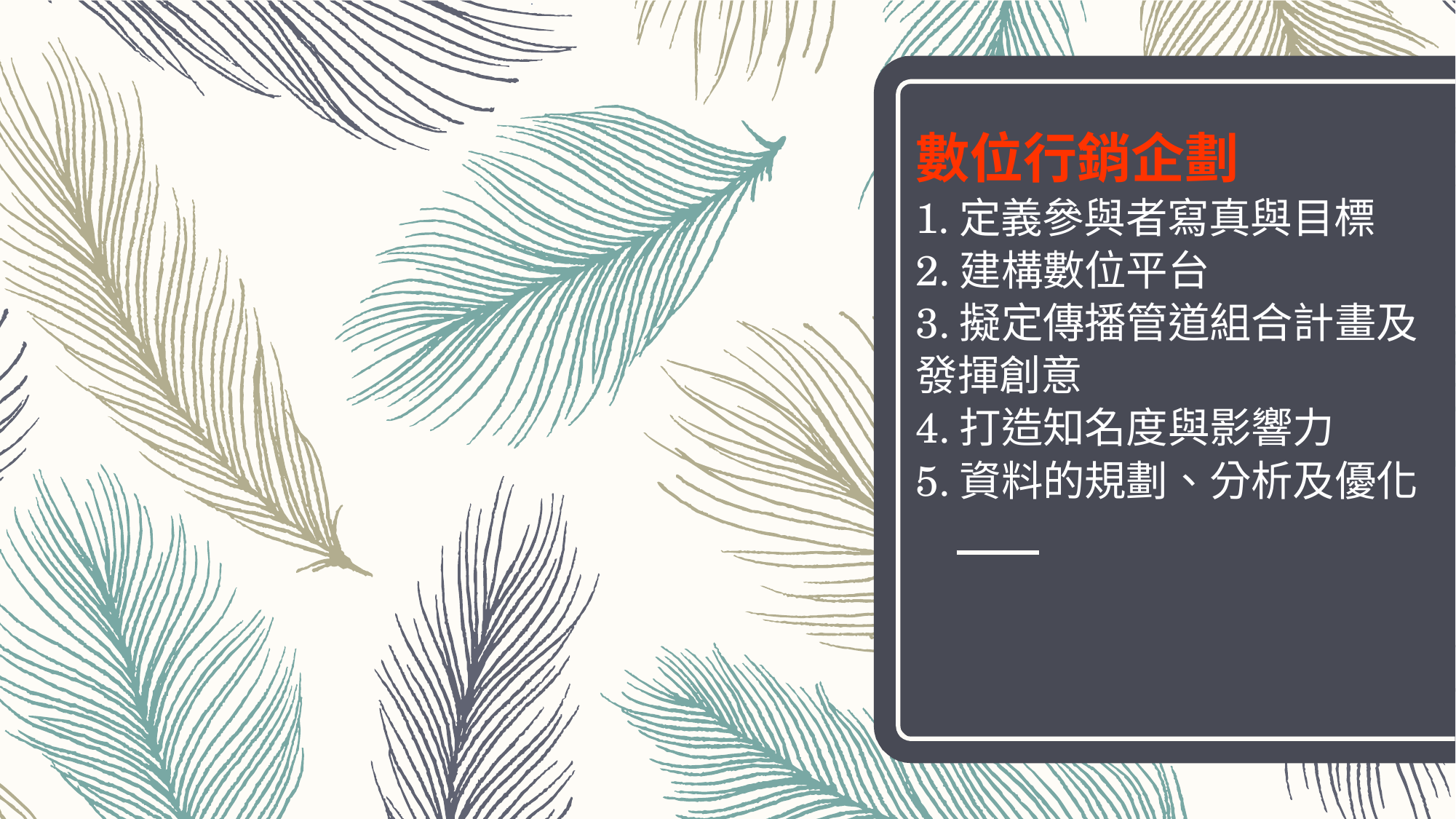

# 數位行銷企劃 1.定義參與者寫真與目標 2.建構數位平台 3.擬定傳播管道組合計畫及發揮創意 4.打造知名度與影響力 5.資料的規劃、分析及優化